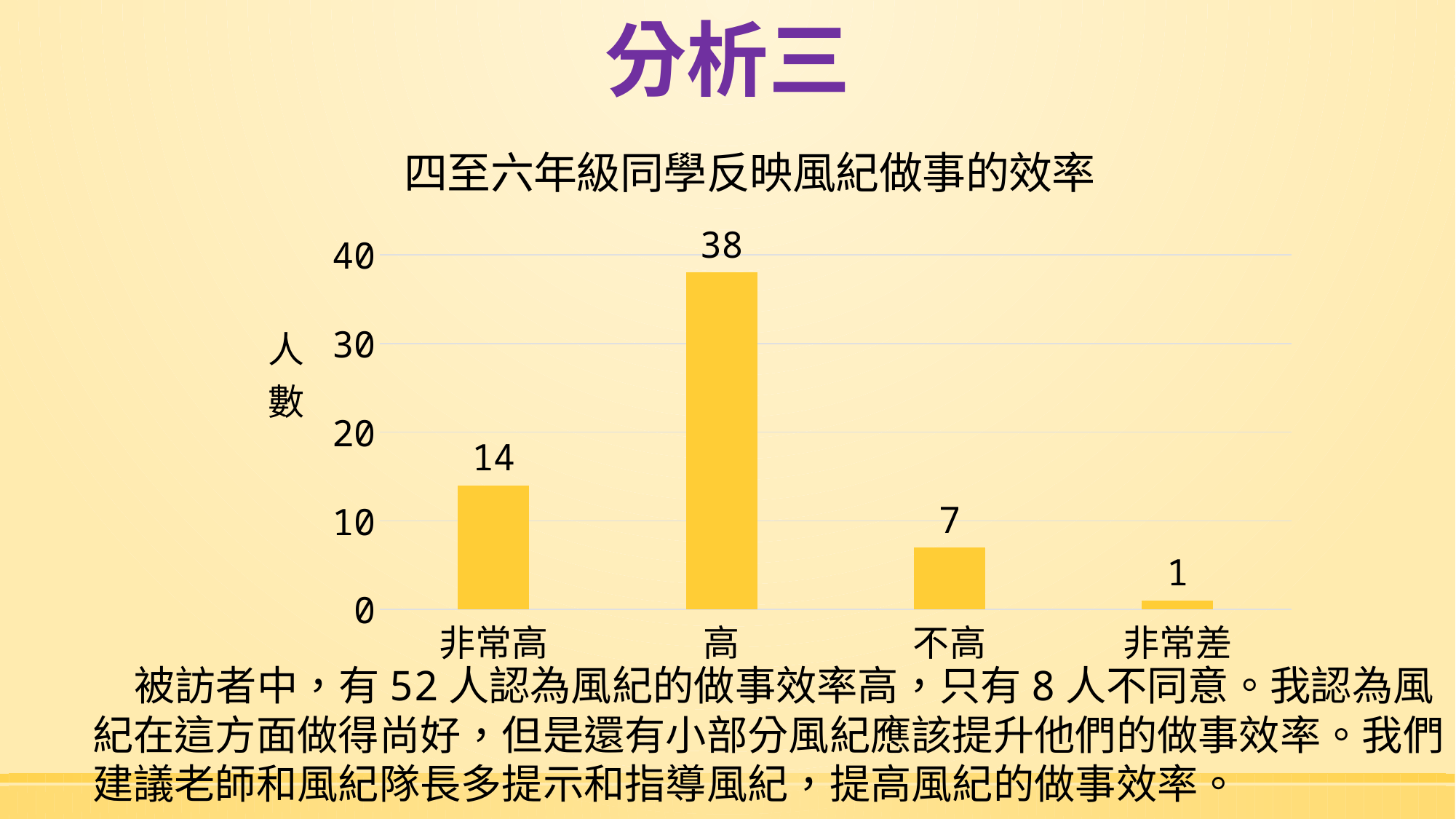

分析三

### Chart: 四至六年級同學反映風紀做事的效率

| Category |  |
|---|---|
| 非常高 | 14.0 |
| 高 | 38.0 |
| 不高 | 7.0 |
| 非常差 | 1.0 |
    被訪者中，有52人認為風紀的做事效率高，只有8人不同意。我認為風紀在這方面做得尚好，但是還有小部分風紀應該提升他們的做事效率。我們建議老師和風紀隊長多提示和指導風紀，提高風紀的做事效率。